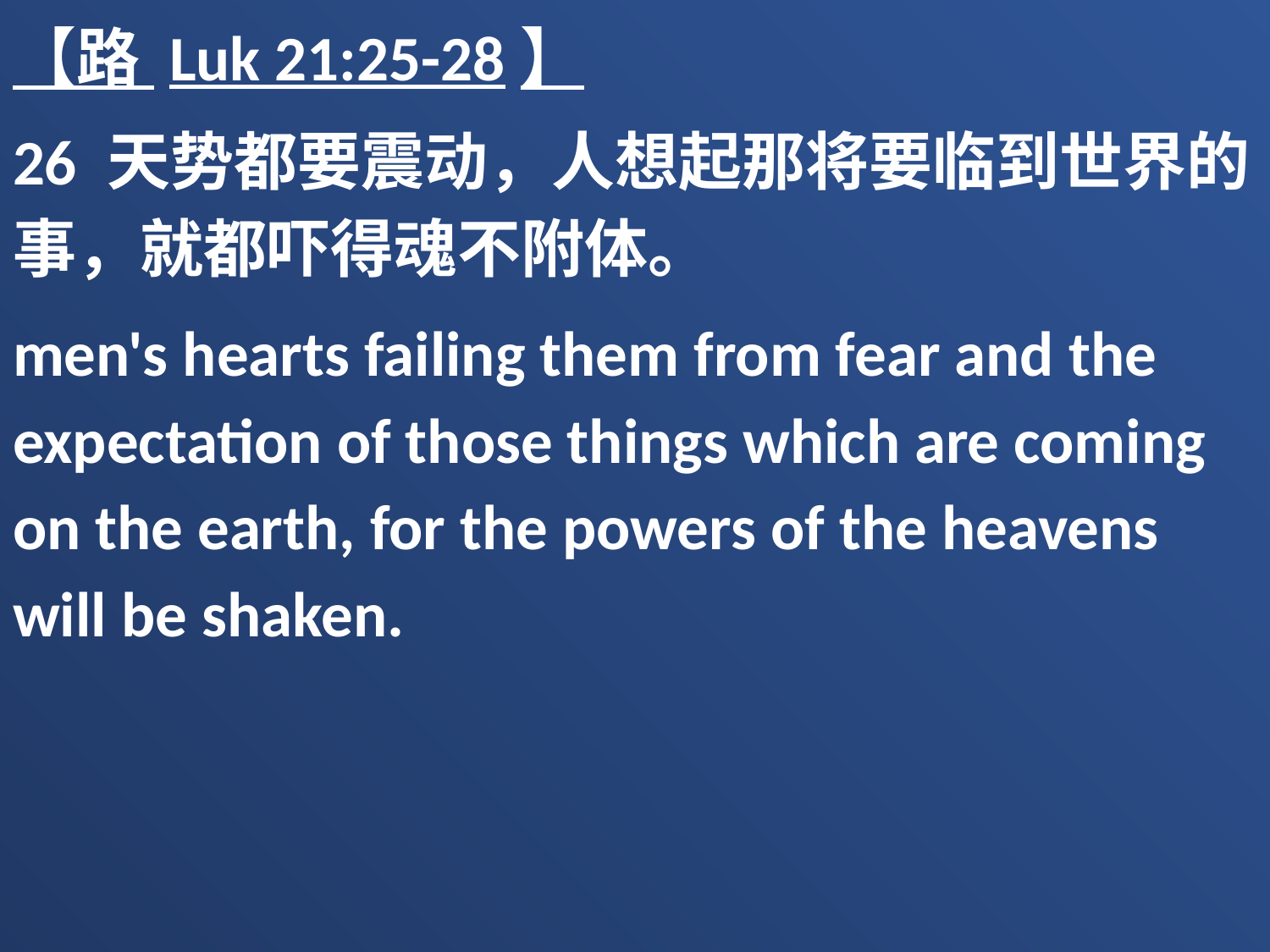

【路 Luk 21:25-28】
26 天势都要震动，人想起那将要临到世界的事，就都吓得魂不附体。
men's hearts failing them from fear and the expectation of those things which are coming on the earth, for the powers of the heavens will be shaken.